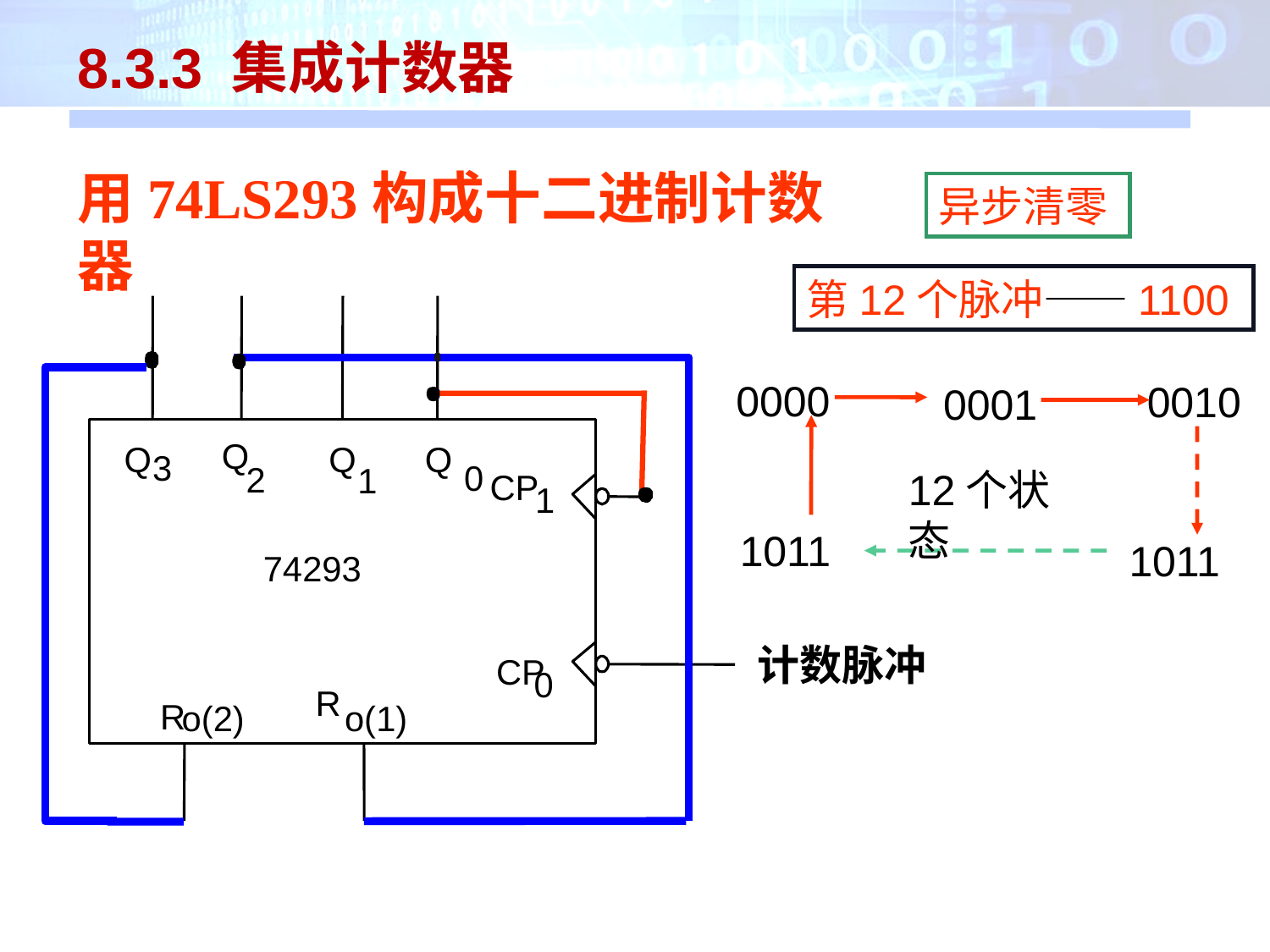

8.3.3 集成计数器
用74LS293构成十二进制计数器
异步清零
第12个脉冲——1100

Q
Q
Q
Q
3
0
2
1
CP

1

74293
计数脉冲

CP

0

R
R
o(2)
o(1)

0000
0010
0001

12个状态
1011
1011